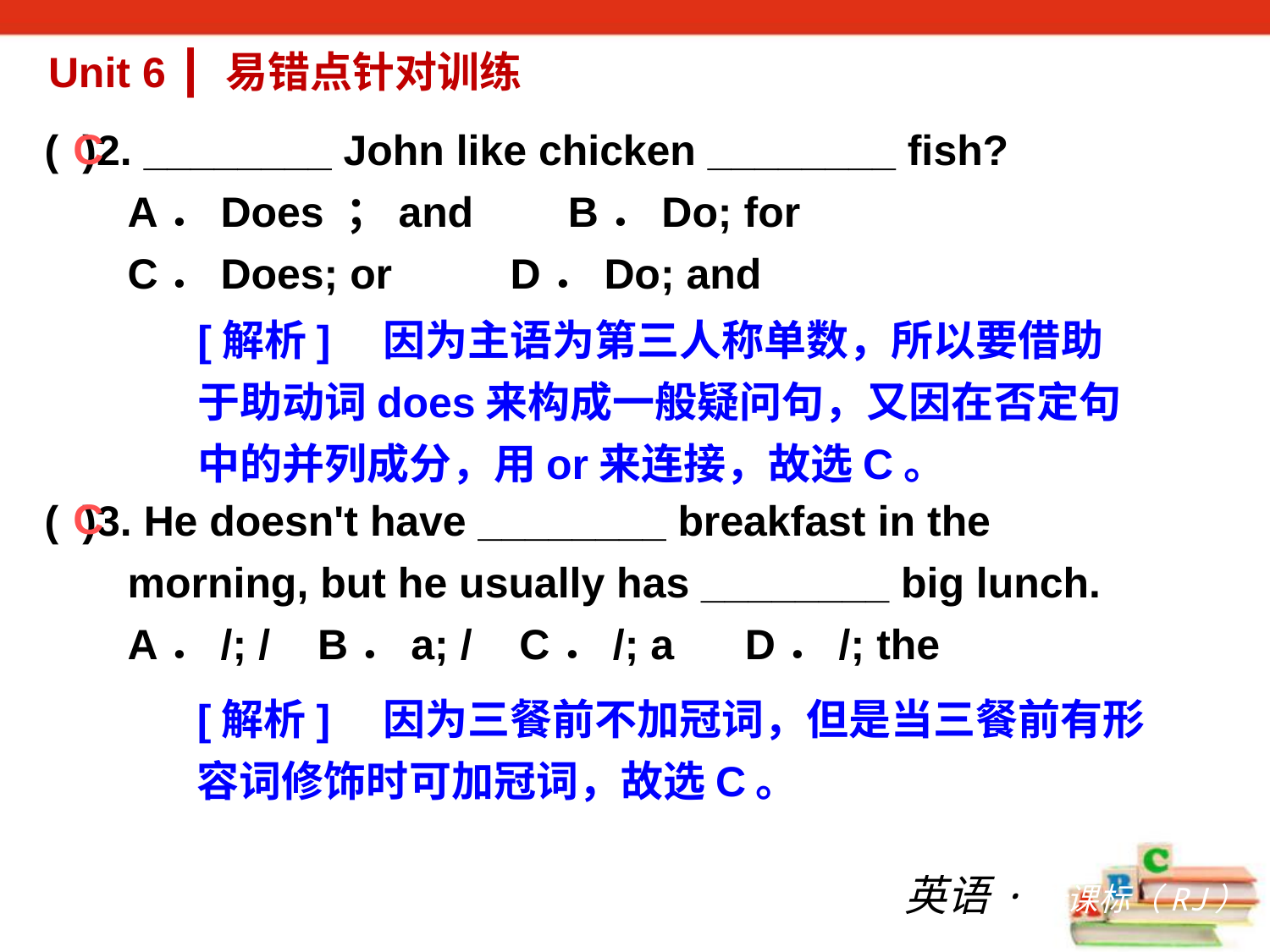

Unit 6 ┃ 易错点针对训练
(  )2. ________ John like chicken ________ fish?
       A．Does ；and        B．Do; for
       C．Does; or          D．Do; and

(  )3. He doesn't have ________ breakfast in the
       morning, but he usually has ________ big lunch.
       A．/; /    B．a; /    C．/; a      D．/; the

C
[解析]　因为主语为第三人称单数，所以要借助于助动词does来构成一般疑问句，又因在否定句中的并列成分，用or来连接，故选C。
C
[解析]　因为三餐前不加冠词，但是当三餐前有形容词修饰时可加冠词，故选C。
英语·新课标（RJ）